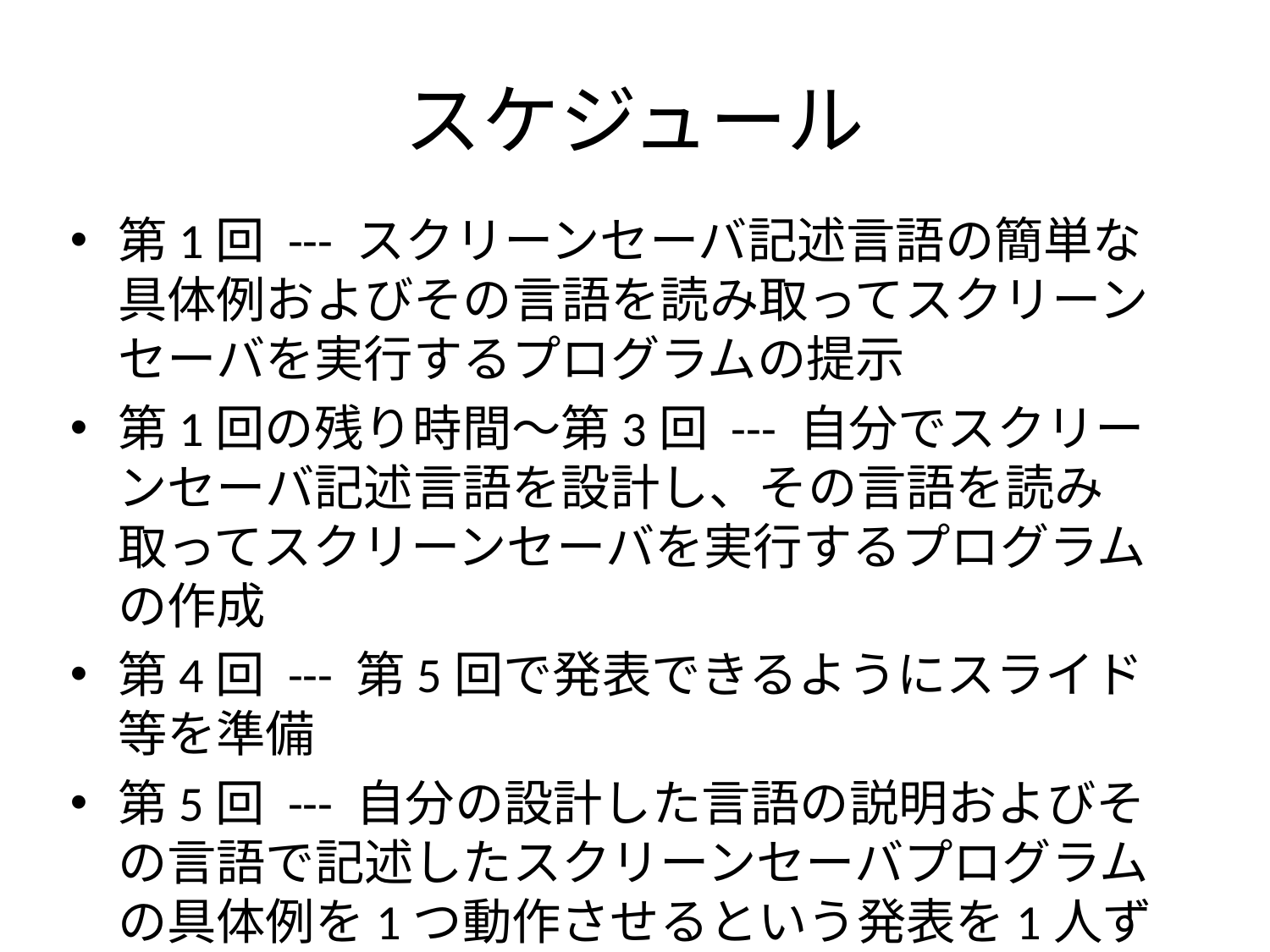

# スケジュール
第1回 --- スクリーンセーバ記述言語の簡単な具体例およびその言語を読み取ってスクリーンセーバを実行するプログラムの提示
第1回の残り時間〜第3回 --- 自分でスクリーンセーバ記述言語を設計し、その言語を読み取ってスクリーンセーバを実行するプログラムの作成
第4回 --- 第5回で発表できるようにスライド等を準備
第5回 --- 自分の設計した言語の説明およびその言語で記述したスクリーンセーバプログラムの具体例を1つ動作させるという発表を1人ずつPowerpoint等を用いて行う。